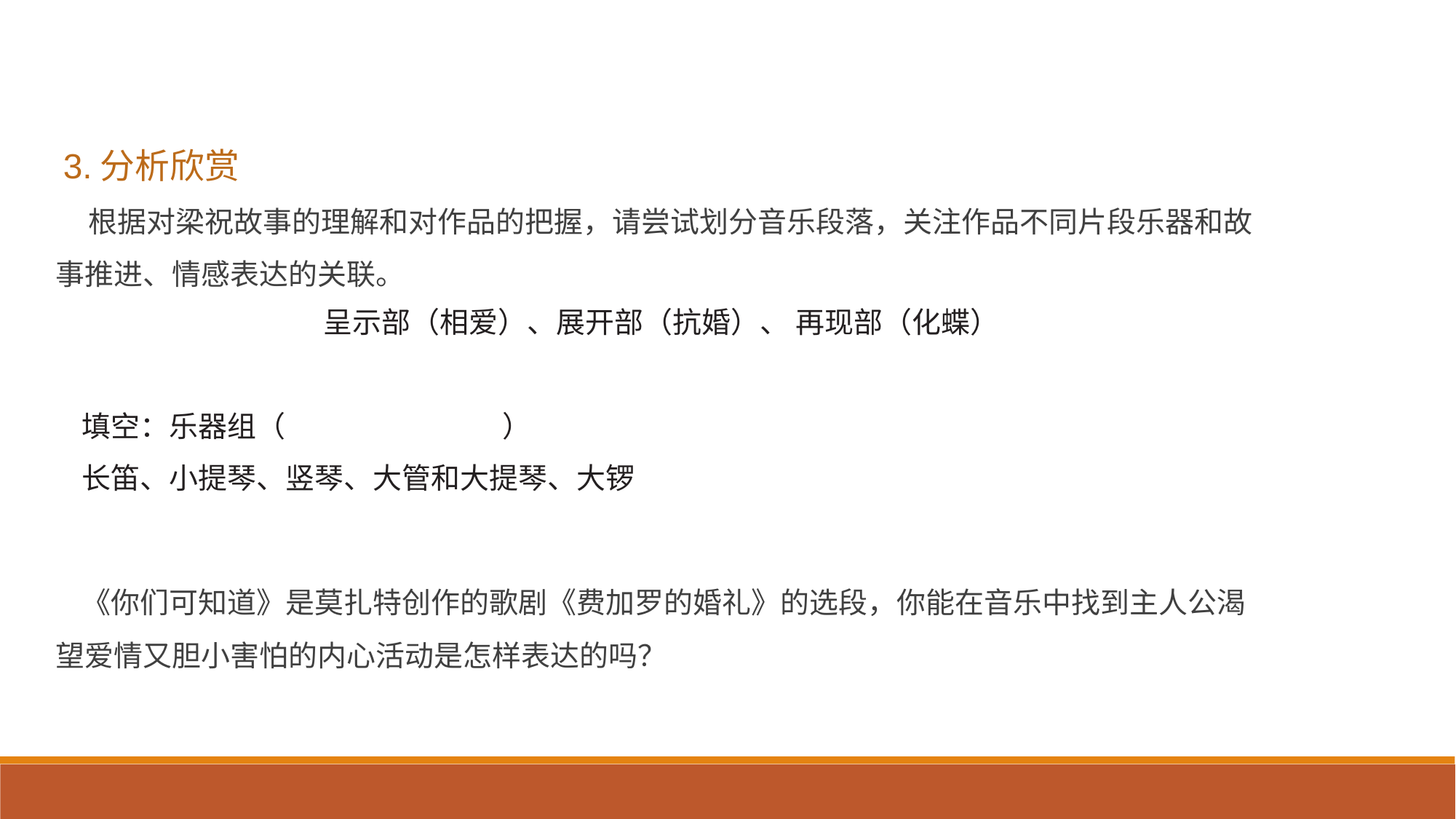

3.分析欣赏
   根据对梁祝故事的理解和对作品的把握，请尝试划分音乐段落，关注作品不同片段乐器和故事推进、情感表达的关联。
呈示部（相爱）、展开部（抗婚）、 再现部（化蝶）

   填空：乐器组（                                 ）
   长笛、小提琴、竖琴、大管和大提琴、大锣

   《你们可知道》是莫扎特创作的歌剧《费加罗的婚礼》的选段，你能在音乐中找到主人公渴望爱情又胆小害怕的内心活动是怎样表达的吗？